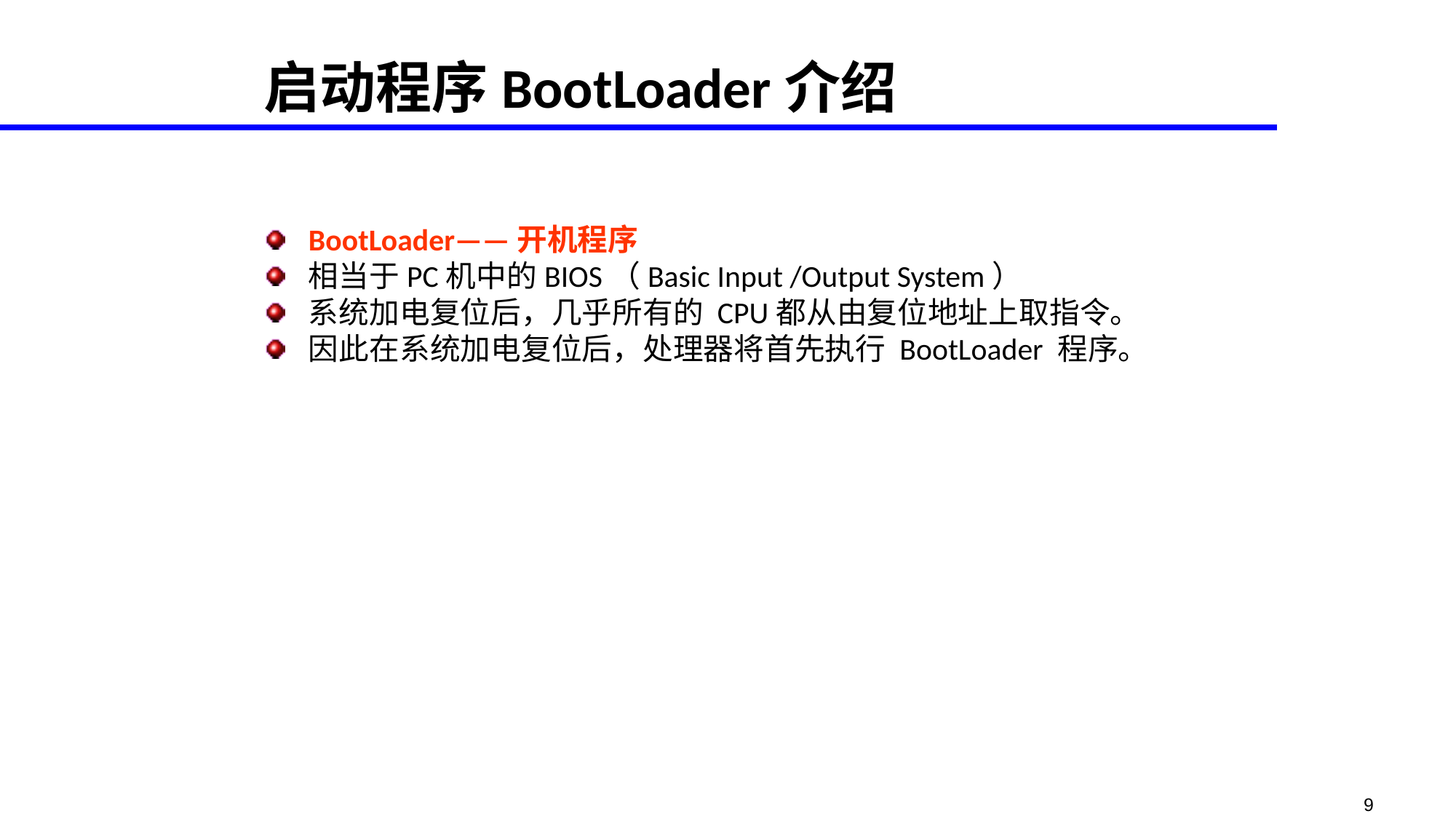

启动程序BootLoader介绍
BootLoader——开机程序
相当于PC机中的BIOS（Basic Input /Output System）
系统加电复位后，几乎所有的 CPU都从由复位地址上取指令。
因此在系统加电复位后，处理器将首先执行 BootLoader 程序。

9